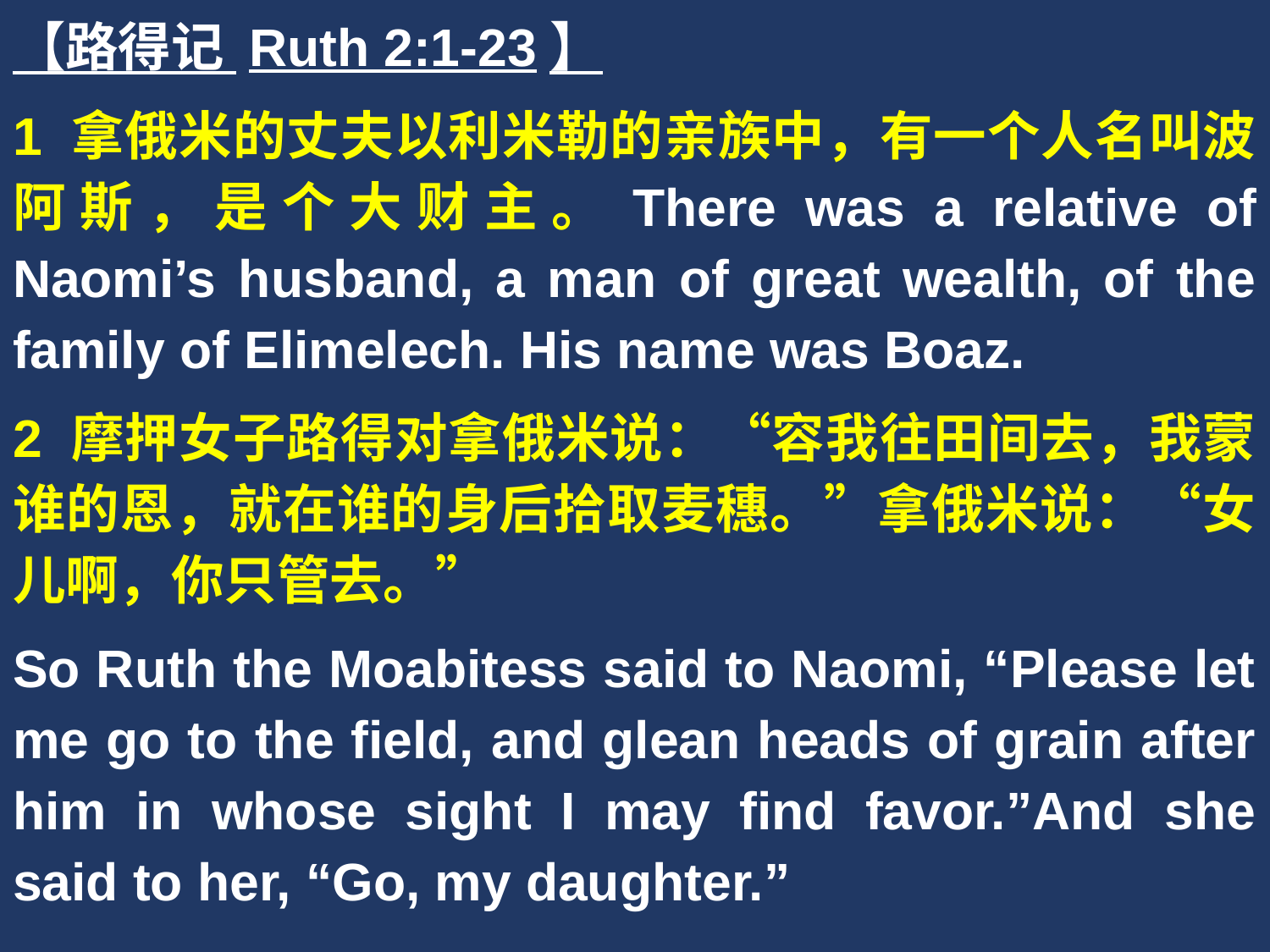

【路得记 Ruth 2:1-23】
1 拿俄米的丈夫以利米勒的亲族中，有一个人名叫波阿斯，是个大财主。There was a relative of Naomi’s husband, a man of great wealth, of the family of Elimelech. His name was Boaz.
2 摩押女子路得对拿俄米说：“容我往田间去，我蒙谁的恩，就在谁的身后拾取麦穗。”拿俄米说：“女儿啊，你只管去。”
So Ruth the Moabitess said to Naomi, “Please let me go to the field, and glean heads of grain after him in whose sight I may find favor.”And she said to her, “Go, my daughter.”